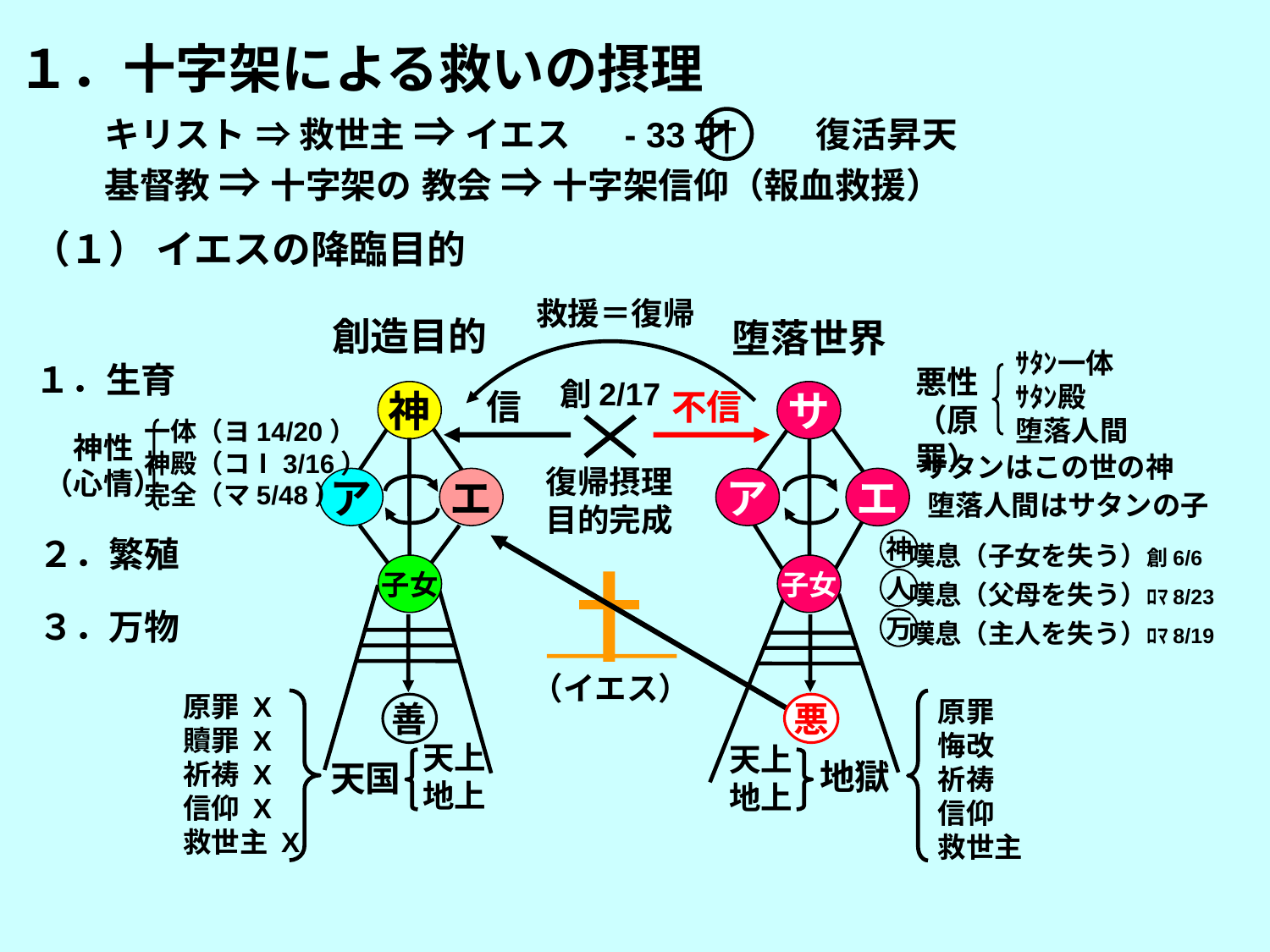

１．十字架による救いの摂理
キリスト ⇒ 救世主 ⇒ イエス 　- 33才　　  復活昇天
基督教 ⇒ 十字架の 教会 ⇒ 十字架信仰（報血救援）
†
（１） イエスの降臨目的
救援＝復帰

創造目的
堕落世界
ｻﾀﾝ一体
ｻﾀﾝ殿
堕落人間
１．生育
悪性
（原罪）

創2/17
信
不信
神
サ
一体（ヨ14/20）
神殿（コⅠ3/16）
完全（マ5/48）

神性
（心情）

　　 サタンはこの世の神
 　　堕落人間はサタンの子
      嘆息（子女を失う）創6/6
      嘆息（父母を失う）ﾛﾏ8/23
      嘆息（主人を失う）ﾛﾏ8/19
復帰摂理
目的完成

ア
エ
ア
エ

２．繁殖
神

子女
子女
人

３．万物
万

（イエス）

原罪 X
贖罪 X
祈祷 X
信仰 X
救世主 X
原罪
悔改
祈祷
信仰
救世主

善
悪
天上
地上
天上
地上
地獄

天国